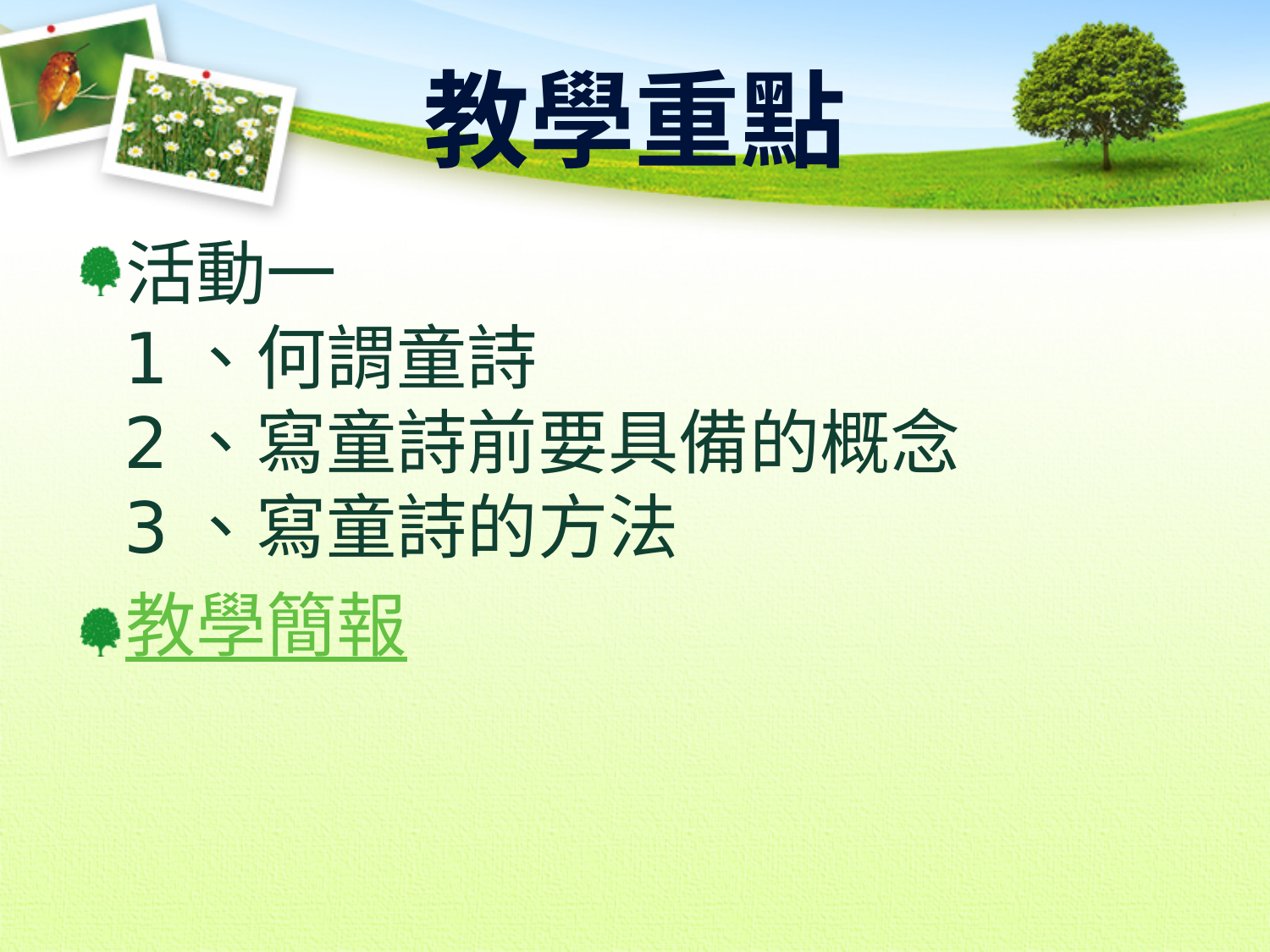

# 教學重點
活動一
1、何謂童詩
2、寫童詩前要具備的概念
3、寫童詩的方法
教學簡報